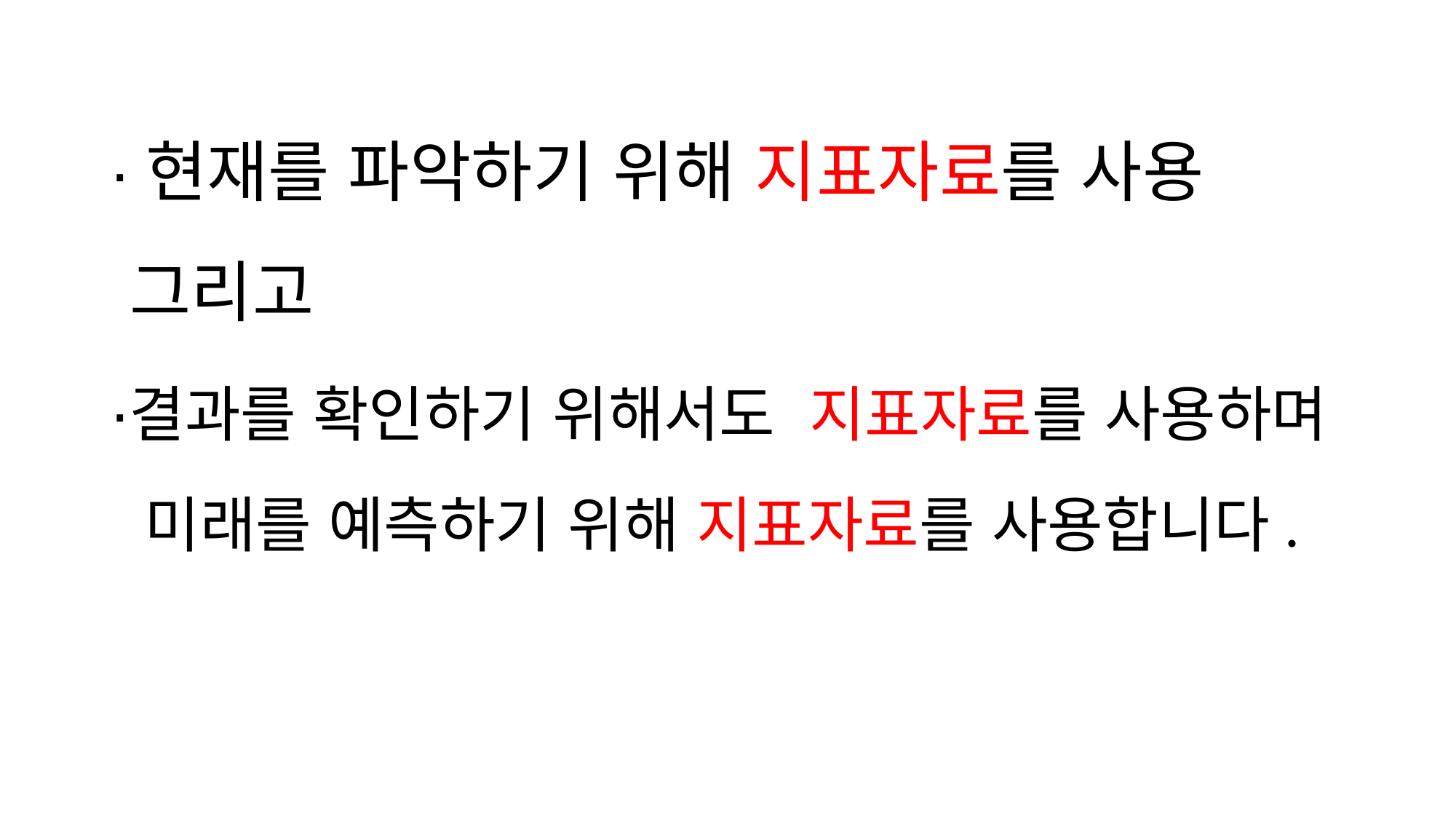

# ∙현재를 파악하기 위해 지표자료를 사용 그리고 ∙결과를 확인하기 위해서도  지표자료를 사용하며 미래를 예측하기 위해 지표자료를 사용합니다.